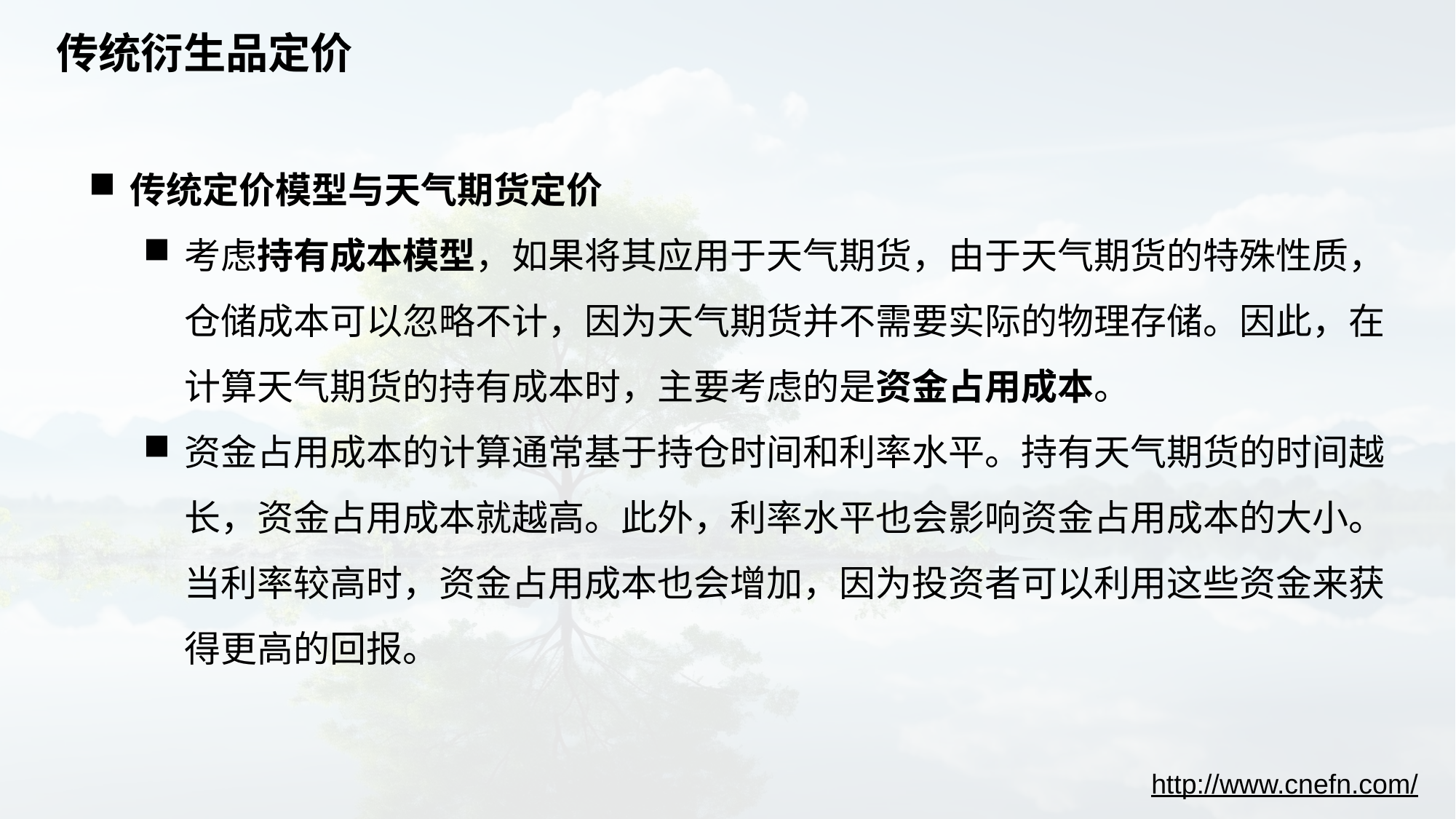

# 传统衍生品定价
传统定价模型与天气期货定价
考虑持有成本模型，如果将其应用于天气期货，由于天气期货的特殊性质，仓储成本可以忽略不计，因为天气期货并不需要实际的物理存储。因此，在计算天气期货的持有成本时，主要考虑的是资金占用成本。
资金占用成本的计算通常基于持仓时间和利率水平。持有天气期货的时间越长，资金占用成本就越高。此外，利率水平也会影响资金占用成本的大小。当利率较高时，资金占用成本也会增加，因为投资者可以利用这些资金来获得更高的回报。